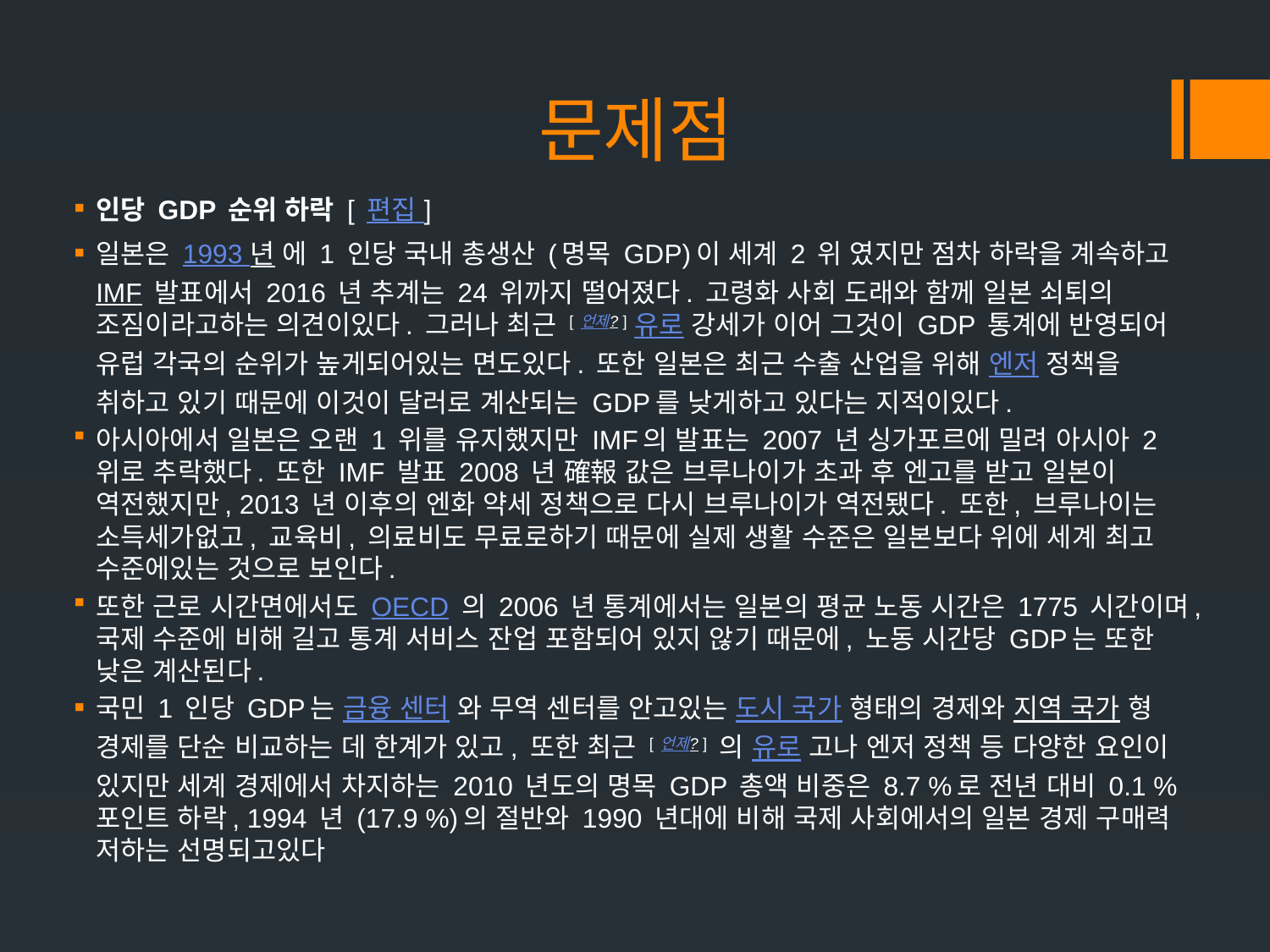

# 문제점
인당 GDP 순위 하락 [ 편집 ]
일본은 1993 년 에 1 인당 국내 총생산 (명목 GDP)이 세계 2 위 였지만 점차 하락을 계속하고 IMF 발표에서 2016 년 추계는 24 위까지 떨어졌다. 고령화 사회 도래와 함께 일본 쇠퇴의 조짐이라고하는 의견이있다. 그러나 최근 [ 언제? ] 유로 강세가 이어 그것이 GDP 통계에 반영되어 유럽 각국의 순위가 높게되어있는 면도있다. 또한 일본은 최근 수출 산업을 위해 엔저 정책을 취하고 있기 때문에 이것이 달러로 계산되는 GDP를 낮게하고 있다는 지적이있다.
아시아에서 일본은 오랜 1 위를 유지했지만 IMF의 발표는 2007 년 싱가포르에 밀려 아시아 2 위로 추락했다. 또한 IMF 발표 2008 년 確報 값은 브루나이가 초과 후 엔고를 받고 일본이 역전했지만, 2013 년 이후의 엔화 약세 정책으로 다시 브루나이가 역전됐다. 또한, 브루나이는 소득세가없고, 교육비, 의료비도 무료로하기 때문에 실제 생활 수준은 일본보다 위에 세계 최고 수준에있는 것으로 보인다.
또한 근로 시간면에서도 OECD 의 2006 년 통계에서는 일본의 평균 노동 시간은 1775 시간이며, 국제 수준에 비해 길고 통계 서비스 잔업 포함되어 있지 않기 때문에, 노동 시간당 GDP는 또한 낮은 계산된다.
국민 1 인당 GDP는 금융 센터 와 무역 센터를 안고있는 도시 국가 형태의 경제와 지역 국가 형 경제를 단순 비교하는 데 한계가 있고, 또한 최근 [ 언제? ] 의 유로 고나 엔저 정책 등 다양한 요인이 있지만 세계 경제에서 차지하는 2010 년도의 명목 GDP 총액 비중은 8.7 %로 전년 대비 0.1 % 포인트 하락, 1994 년 (17.9 %)의 절반와 1990 년대에 비해 국제 사회에서의 일본 경제 구매력 저하는 선명되고있다